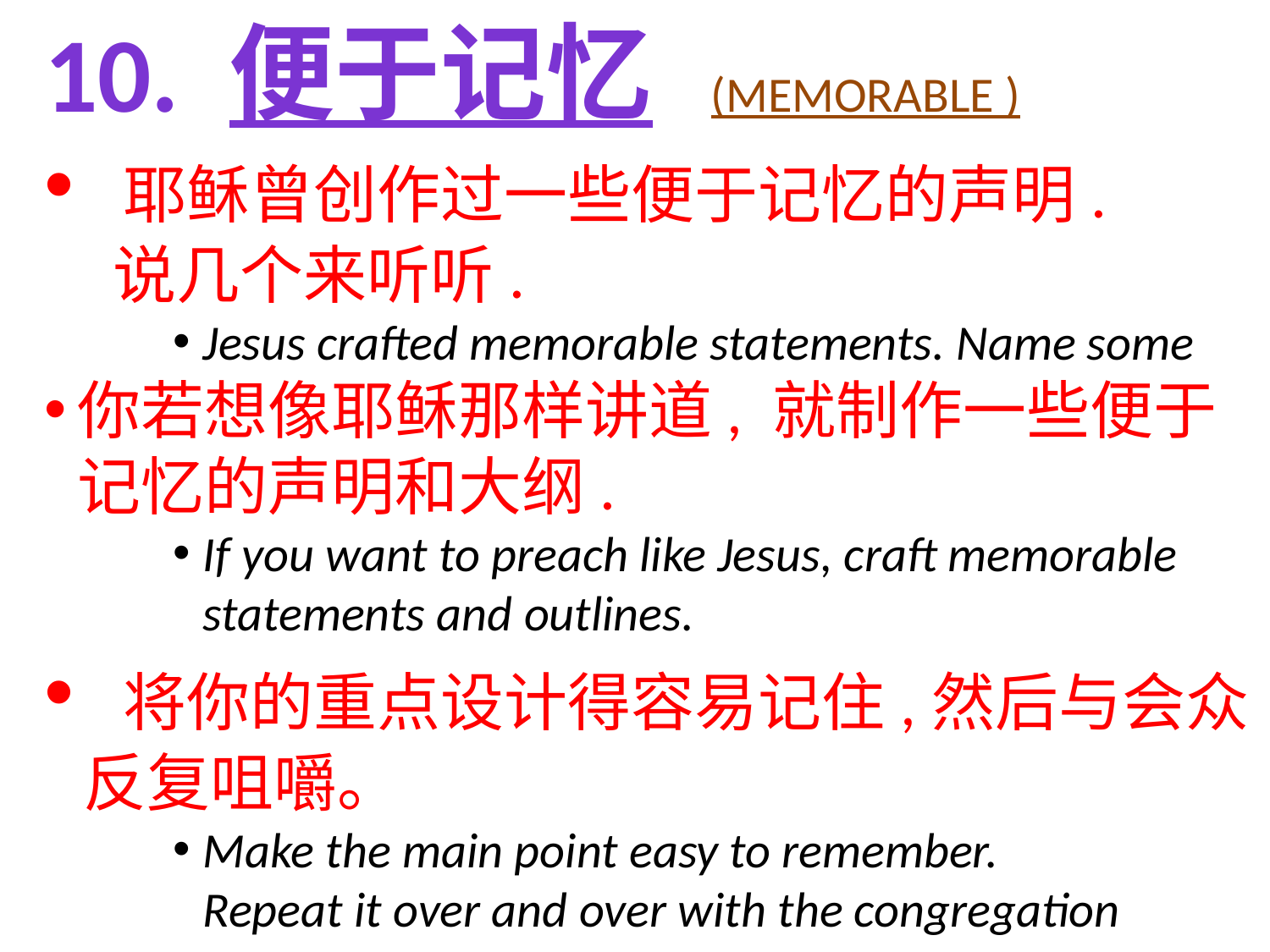

10. 便于记忆	(MEMORABLE )
 耶稣曾创作过一些便于记忆的声明.            说几个来听听.
Jesus crafted memorable statements. Name some
你若想像耶稣那样讲道, 就制作一些便于记忆的声明和大纲.
If you want to preach like Jesus, craft memorable statements and outlines.
 将你的重点设计得容易记住,然后与会众反复咀嚼。
Make the main point easy to remember.             Repeat it over and over with the congregation